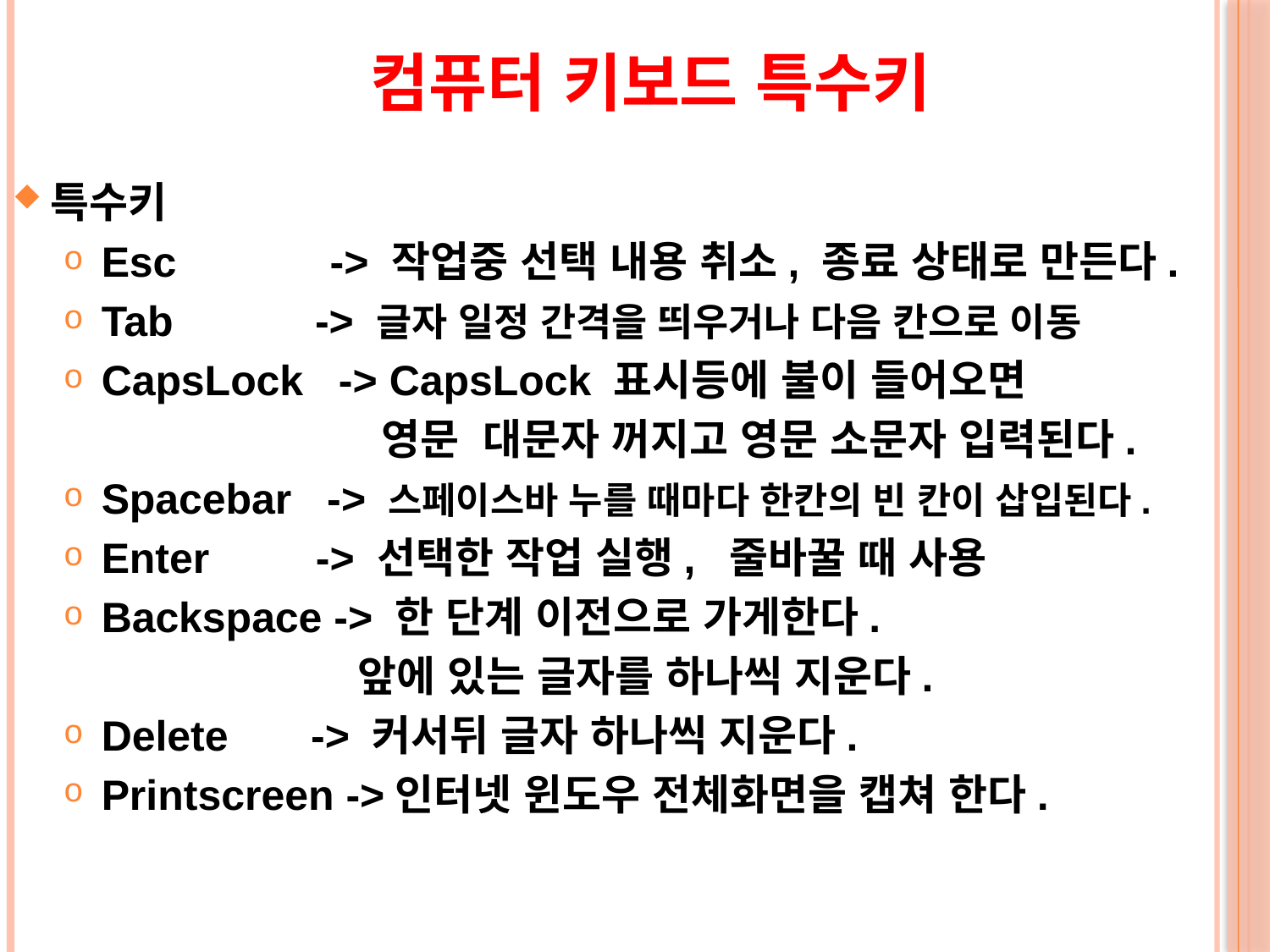

컴퓨터 키보드 특수키
특수키
Esc             -> 작업중 선택 내용 취소, 종료 상태로 만든다.
Tab            -> 글자 일정 간격을 띄우거나 다음 칸으로 이동
CapsLock   -> CapsLock 표시등에 불이 들어오면
                          영문  대문자 꺼지고 영문 소문자 입력된다.
Spacebar   -> 스페이스바 누를 때마다 한칸의 빈 칸이 삽입된다.
Enter         -> 선택한 작업 실행,  줄바꿀 때 사용
Backspace -> 한 단계 이전으로 가게한다.
                        앞에 있는 글자를 하나씩 지운다.
Delete       -> 커서뒤 글자 하나씩 지운다.
Printscreen ->인터넷 윈도우 전체화면을 캡쳐 한다.